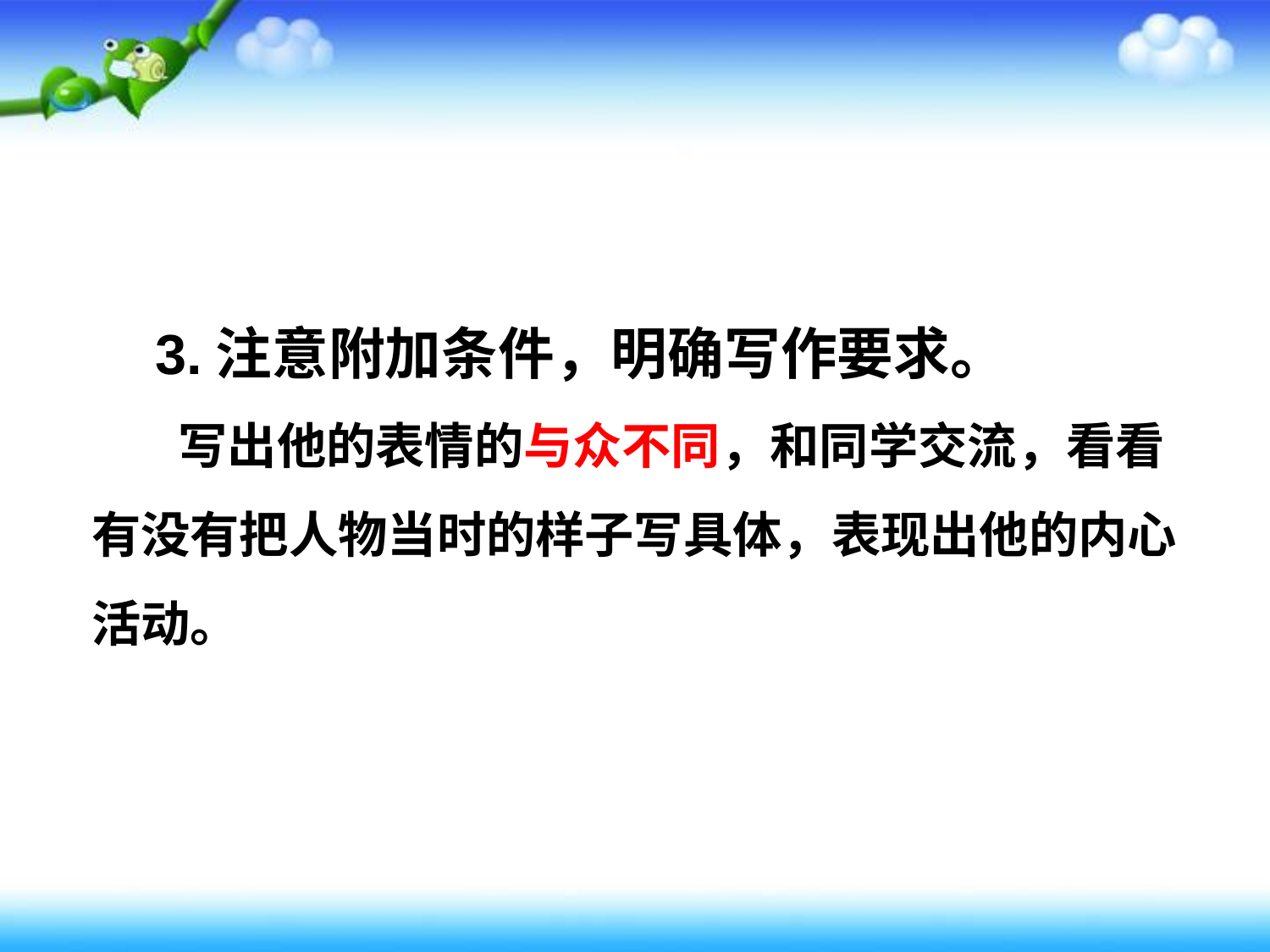

3.注意附加条件，明确写作要求。
 写出他的表情的与众不同，和同学交流，看看有没有把人物当时的样子写具体，表现出他的内心活动。